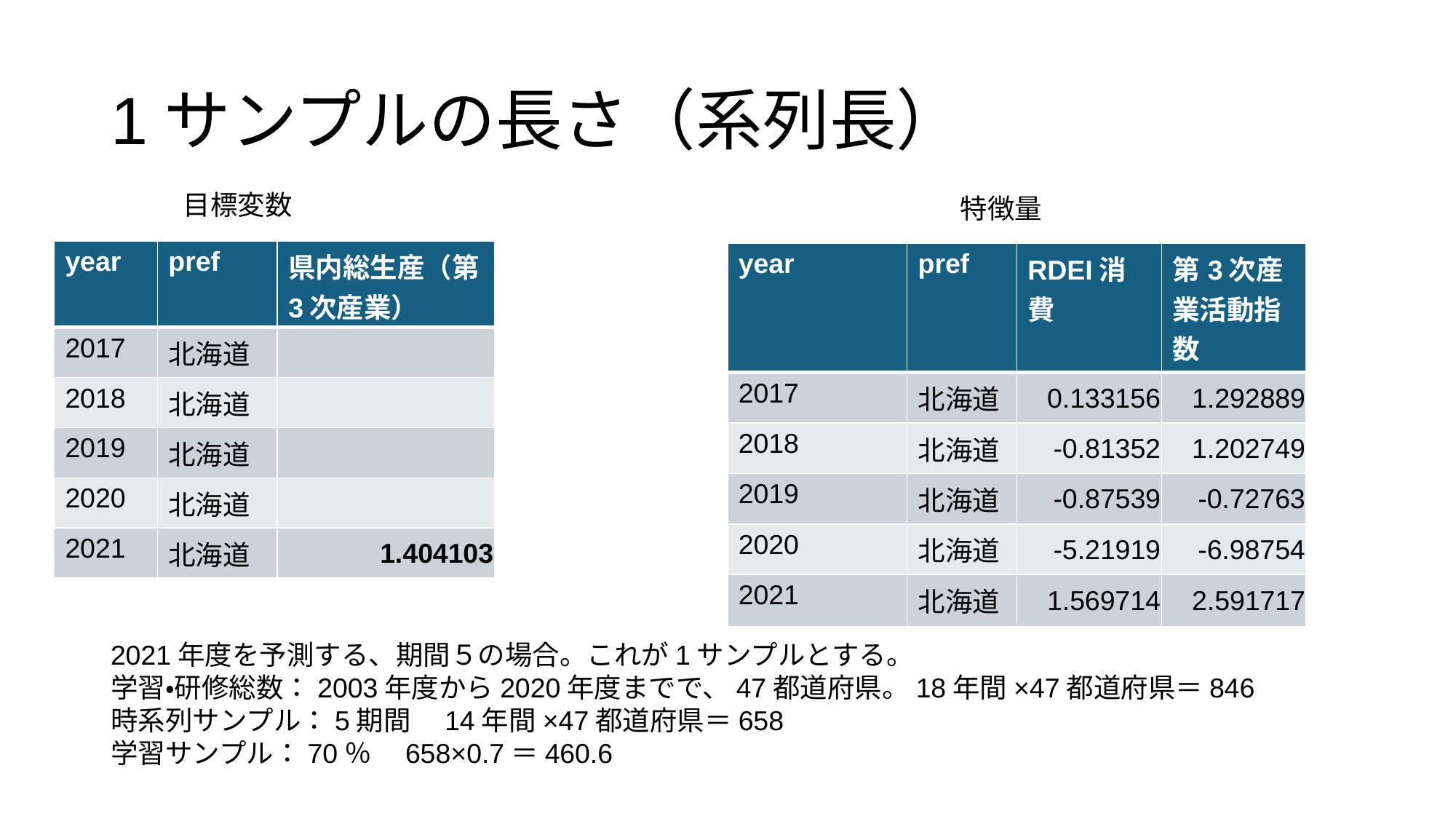

# 1サンプルの長さ（系列長）
目標変数
特徴量
| year | pref | 県内総生産（第3次産業） |
| --- | --- | --- |
| 2017 | 北海道 |  |
| 2018 | 北海道 |  |
| 2019 | 北海道 |  |
| 2020 | 北海道 |  |
| 2021 | 北海道 | 1.404103 |
| year | pref | RDEI消費 | 第3次産業活動指数 |
| --- | --- | --- | --- |
| 2017 | 北海道 | 0.133156 | 1.292889 |
| 2018 | 北海道 | -0.81352 | 1.202749 |
| 2019 | 北海道 | -0.87539 | -0.72763 |
| 2020 | 北海道 | -5.21919 | -6.98754 |
| 2021 | 北海道 | 1.569714 | 2.591717 |
2021年度を予測する、期間５の場合。これが1サンプルとする。
学習・研修総数：2003年度から2020年度までで、47都道府県。18年間×47都道府県＝846
時系列サンプル：5期間　14年間×47都道府県＝658
学習サンプル：70％　658×0.7＝460.6